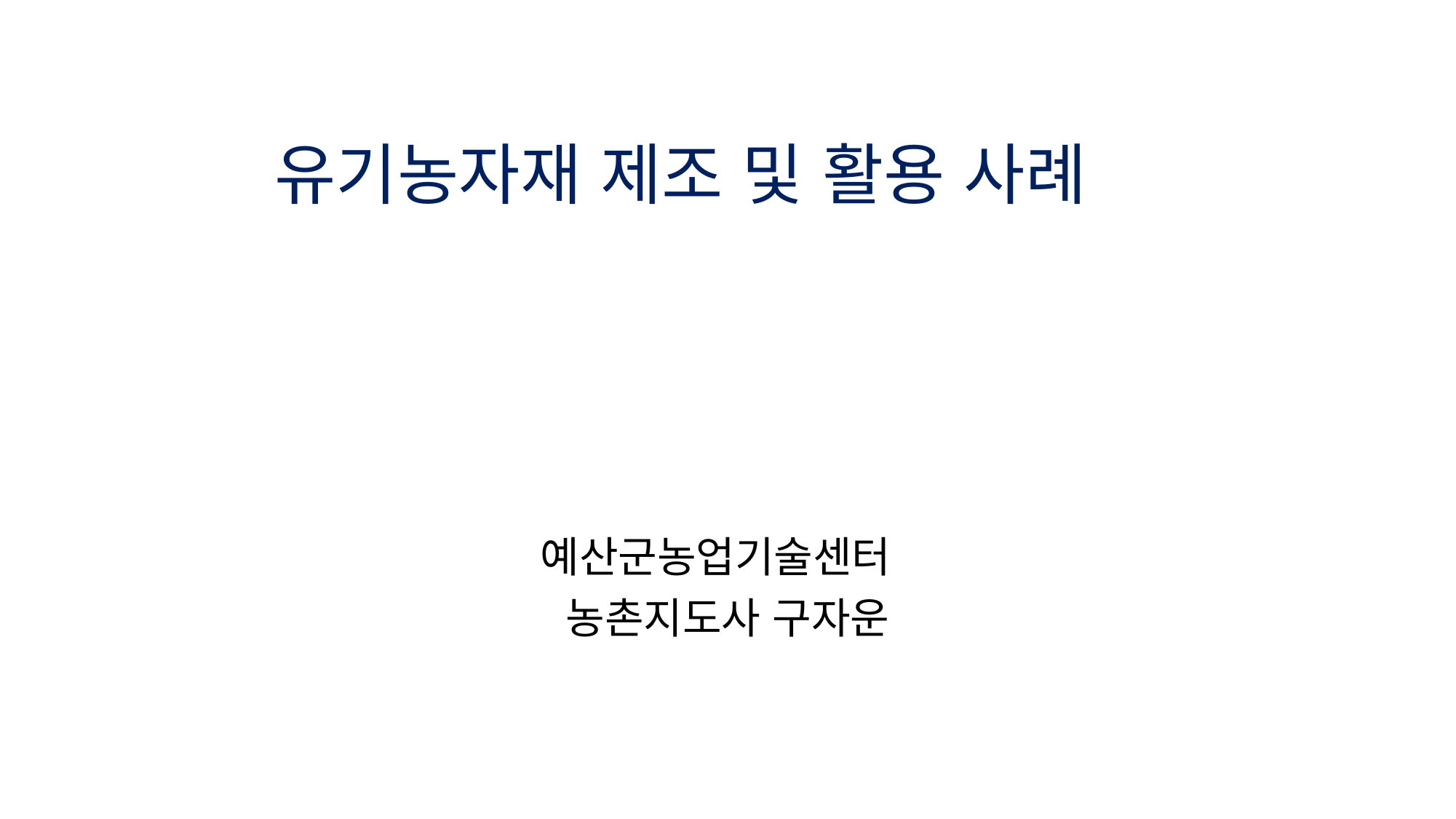

유기농자재 제조 및 활용 사례

예산군농업기술센터
농촌지도사 구자운